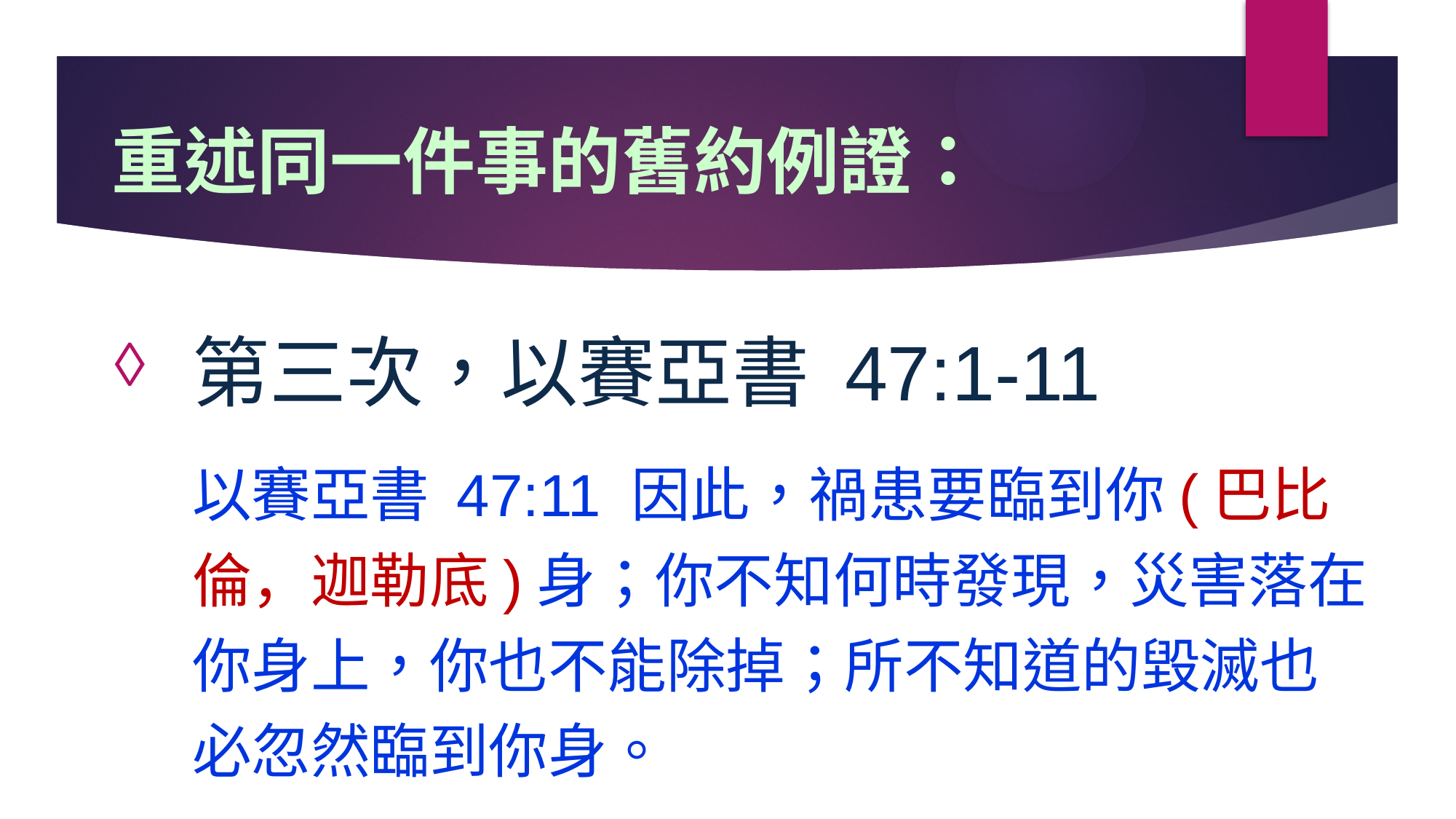

# 重述同一件事的舊約例證：
第三次，以賽亞書 47:1-11
以賽亞書 47:11 因此，禍患要臨到你(巴比倫，迦勒底)身；你不知何時發現，災害落在你身上，你也不能除掉；所不知道的毀滅也必忽然臨到你身。